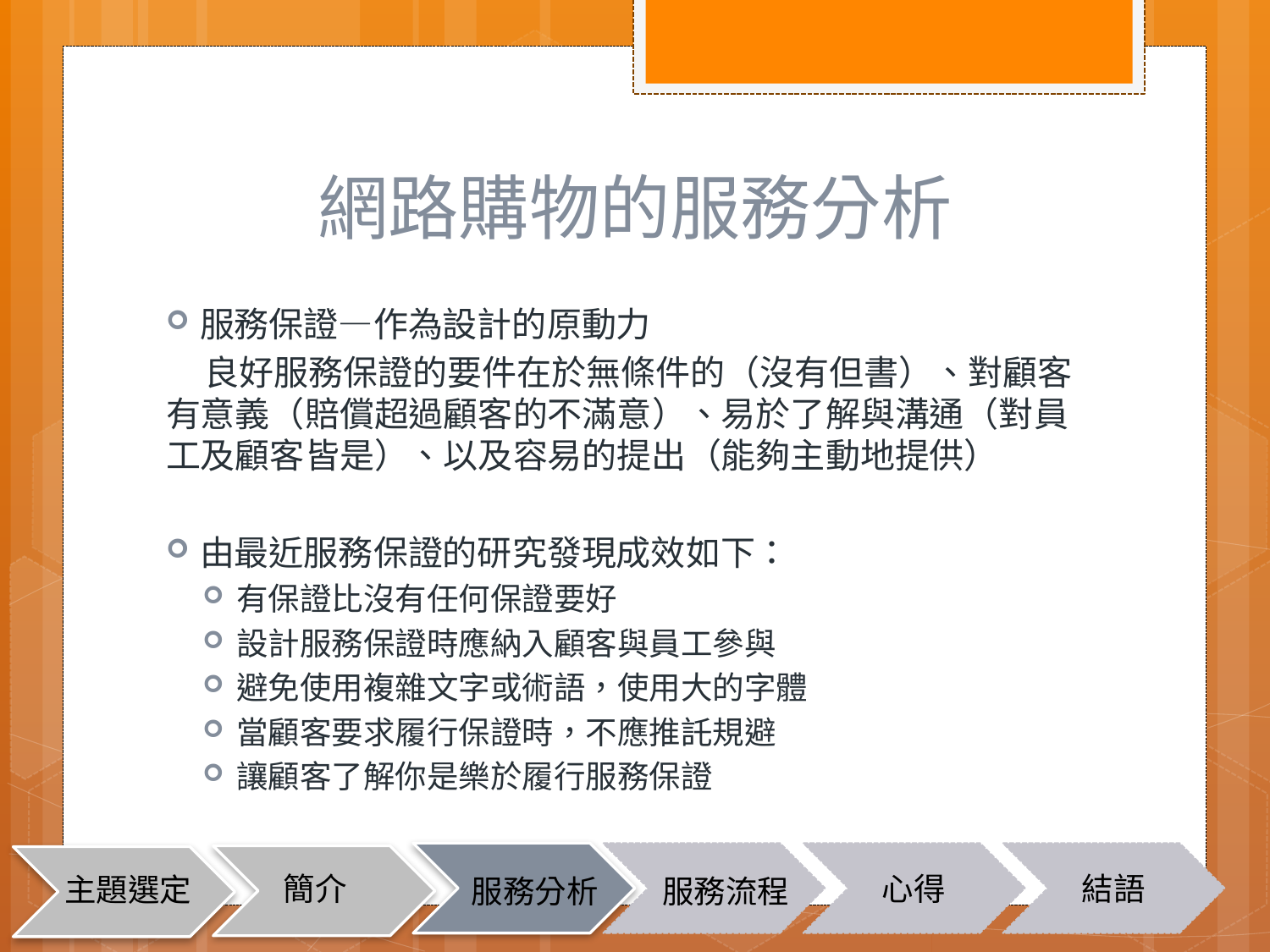

# 網路購物的服務分析
服務保證—作為設計的原動力
    良好服務保證的要件在於無條件的（沒有但書）、對顧客有意義（賠償超過顧客的不滿意）、易於了解與溝通（對員工及顧客皆是）、以及容易的提出（能夠主動地提供）

由最近服務保證的研究發現成效如下：
有保證比沒有任何保證要好
設計服務保證時應納入顧客與員工參與
避免使用複雜文字或術語，使用大的字體
當顧客要求履行保證時，不應推託規避
讓顧客了解你是樂於履行服務保證

簡介
心得
結語
主題選定

服務流程
服務分析